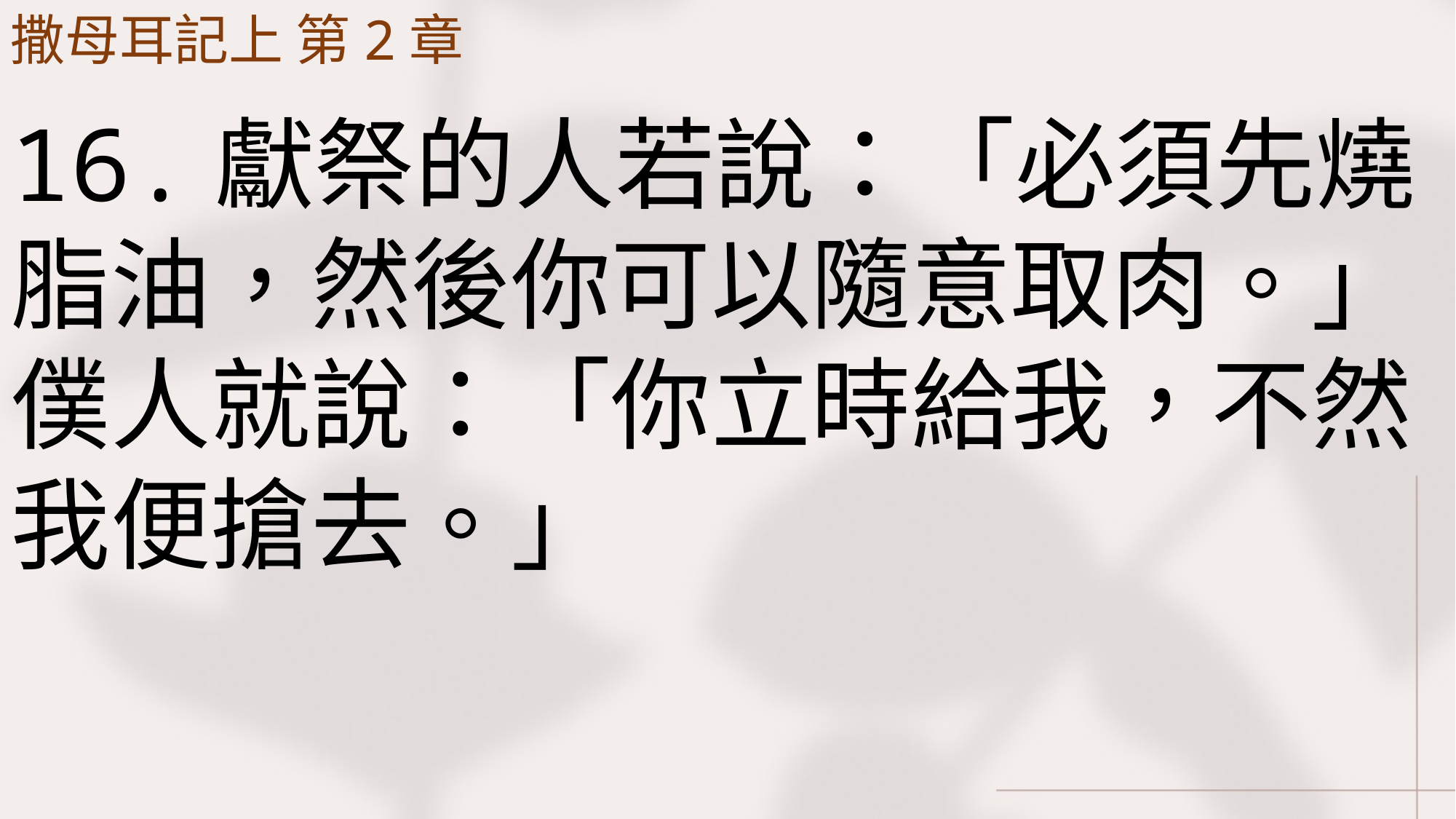

撒母耳記上 第2章
16.獻祭的人若說：「必須先燒脂油，然後你可以隨意取肉。」僕人就說：「你立時給我，不然我便搶去。」